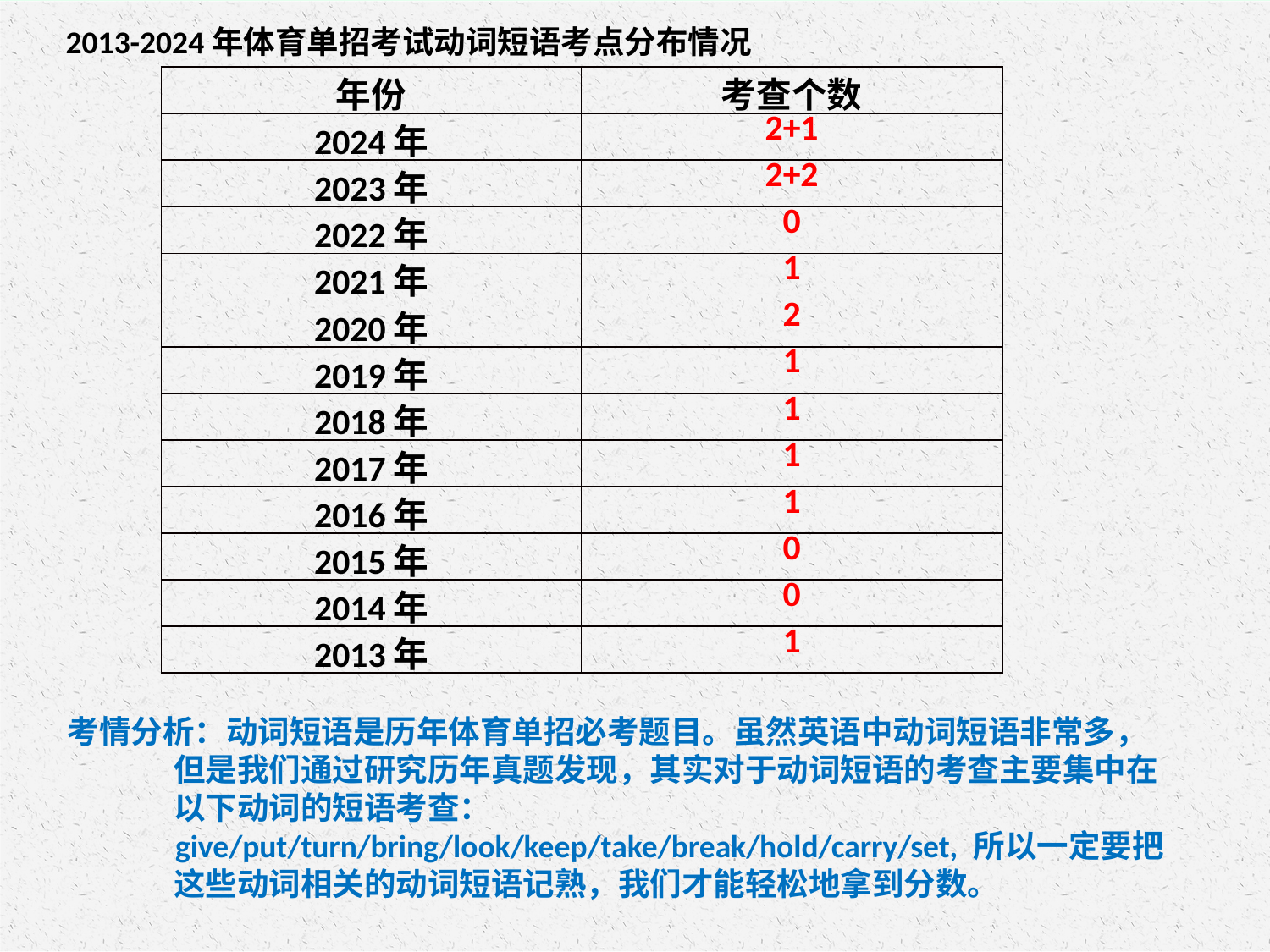

2013-2024年体育单招考试动词短语考点分布情况
| 年份 | 考查个数 |
| --- | --- |
| 2024年 | 2+1 |
| 2023年 | 2+2 |
| 2022年 | 0 |
| 2021年 | 1 |
| 2020年 | 2 |
| 2019年 | 1 |
| 2018年 | 1 |
| 2017年 | 1 |
| 2016年 | 1 |
| 2015年 | 0 |
| 2014年 | 0 |
| 2013年 | 1 |
考情分析：动词短语是历年体育单招必考题目。虽然英语中动词短语非常多，但是我们通过研究历年真题发现，其实对于动词短语的考查主要集中在以下动词的短语考查：
               give/put/turn/bring/look/keep/take/break/hold/carry/set, 所以一定要把这些动词相关的动词短语记熟，我们才能轻松地拿到分数。